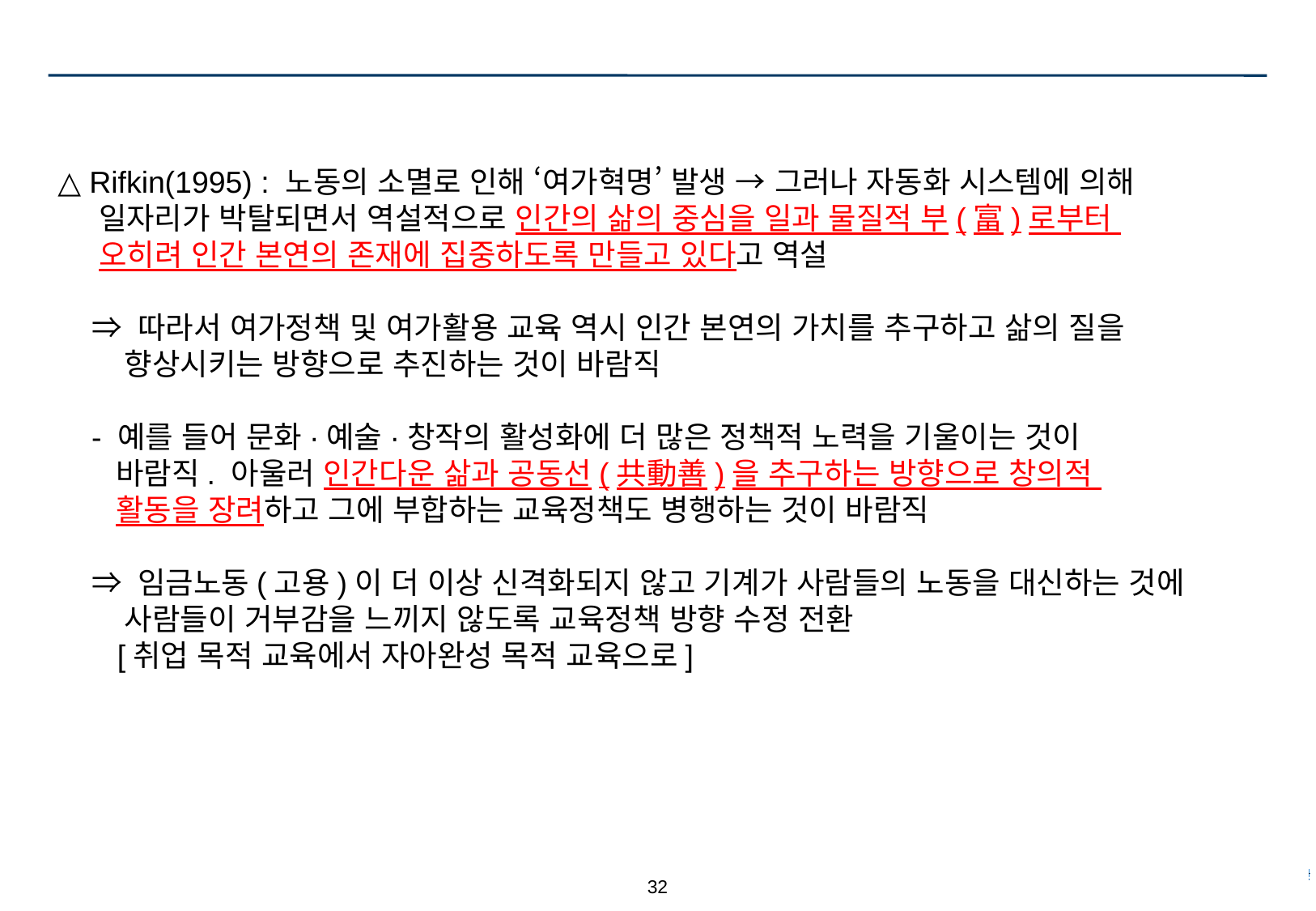

△ Rifkin(1995) : 노동의 소멸로 인해 ‘여가혁명’ 발생 → 그러나 자동화 시스템에 의해
    일자리가 박탈되면서 역설적으로 인간의 삶의 중심을 일과 물질적 부(富)로부터
    오히려 인간 본연의 존재에 집중하도록 만들고 있다고 역설

    ⇒ 따라서 여가정책 및 여가활용 교육 역시 인간 본연의 가치를 추구하고 삶의 질을
       향상시키는 방향으로 추진하는 것이 바람직

    - 예를 들어 문화·예술·창작의 활성화에 더 많은 정책적 노력을 기울이는 것이
      바람직. 아울러 인간다운 삶과 공동선(共動善)을 추구하는 방향으로 창의적
      활동을 장려하고 그에 부합하는 교육정책도 병행하는 것이 바람직

    ⇒ 임금노동(고용)이 더 이상 신격화되지 않고 기계가 사람들의 노동을 대신하는 것에
       사람들이 거부감을 느끼지 않도록 교육정책 방향 수정 전환
       [취업 목적 교육에서 자아완성 목적 교육으로]